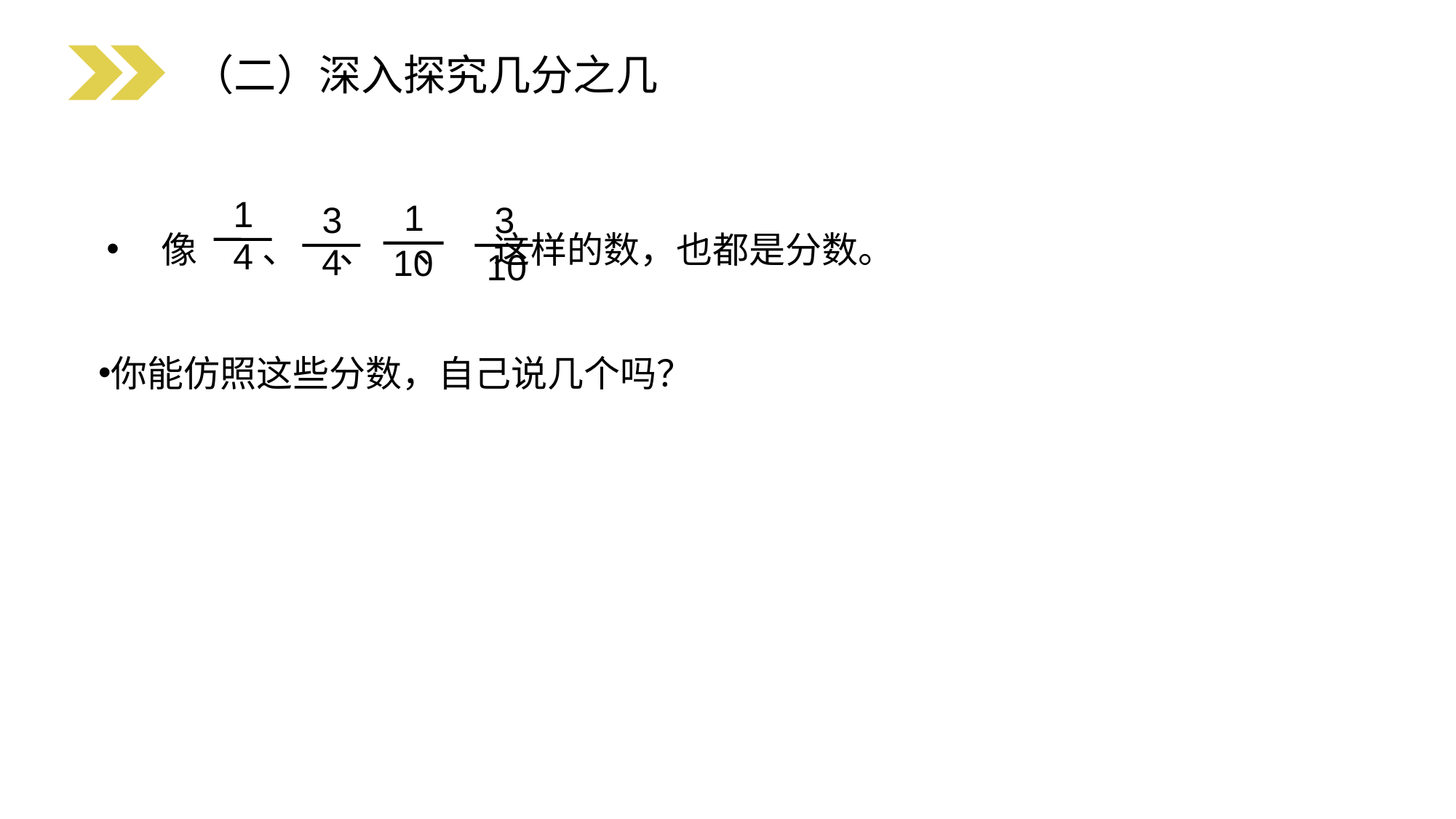

（二）深入探究几分之几
1
4

1
10

3
4

3
10

像        、     、     、     这样的数，也都是分数。

你能仿照这些分数，自己说几个吗？